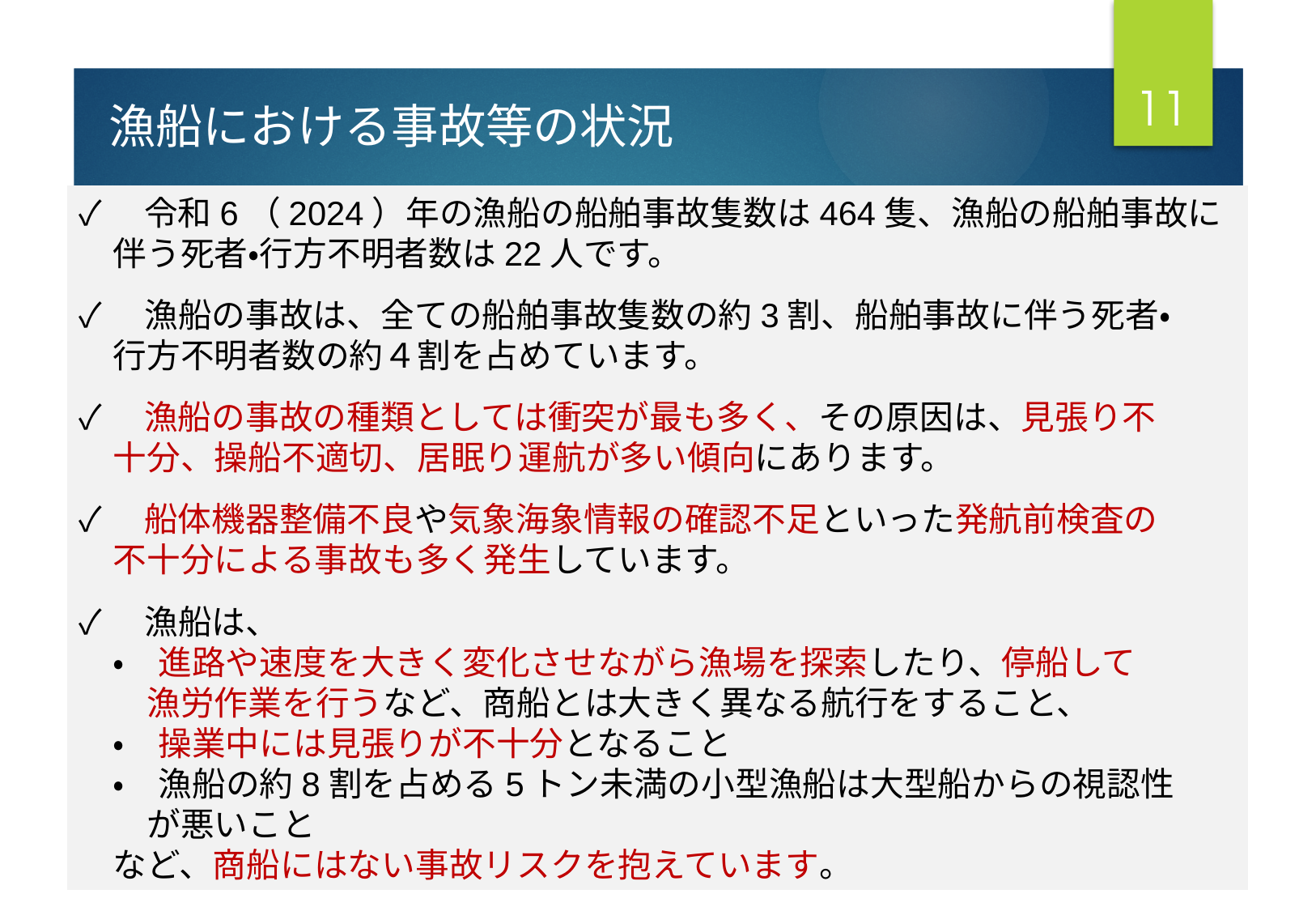

11
漁船における事故等の状況
✓　令和6（2024）年の漁船の船舶事故隻数は464隻、漁船の船舶事故に
　伴う死者・行方不明者数は22人です。

✓　漁船の事故は、全ての船舶事故隻数の約3割、船舶事故に伴う死者・
　行方不明者数の約４割を占めています。

✓　漁船の事故の種類としては衝突が最も多く、その原因は、見張り不
　十分、操船不適切、居眠り運航が多い傾向にあります。

✓　船体機器整備不良や気象海象情報の確認不足といった発航前検査の
　不十分による事故も多く発生しています。

✓　漁船は、
　・　進路や速度を大きく変化させながら漁場を探索したり、停船して
　　漁労作業を行うなど、商船とは大きく異なる航行をすること、
　・　操業中には見張りが不十分となること
　・　漁船の約8割を占める5トン未満の小型漁船は大型船からの視認性
　　が悪いこと
　など、商船にはない事故リスクを抱えています。